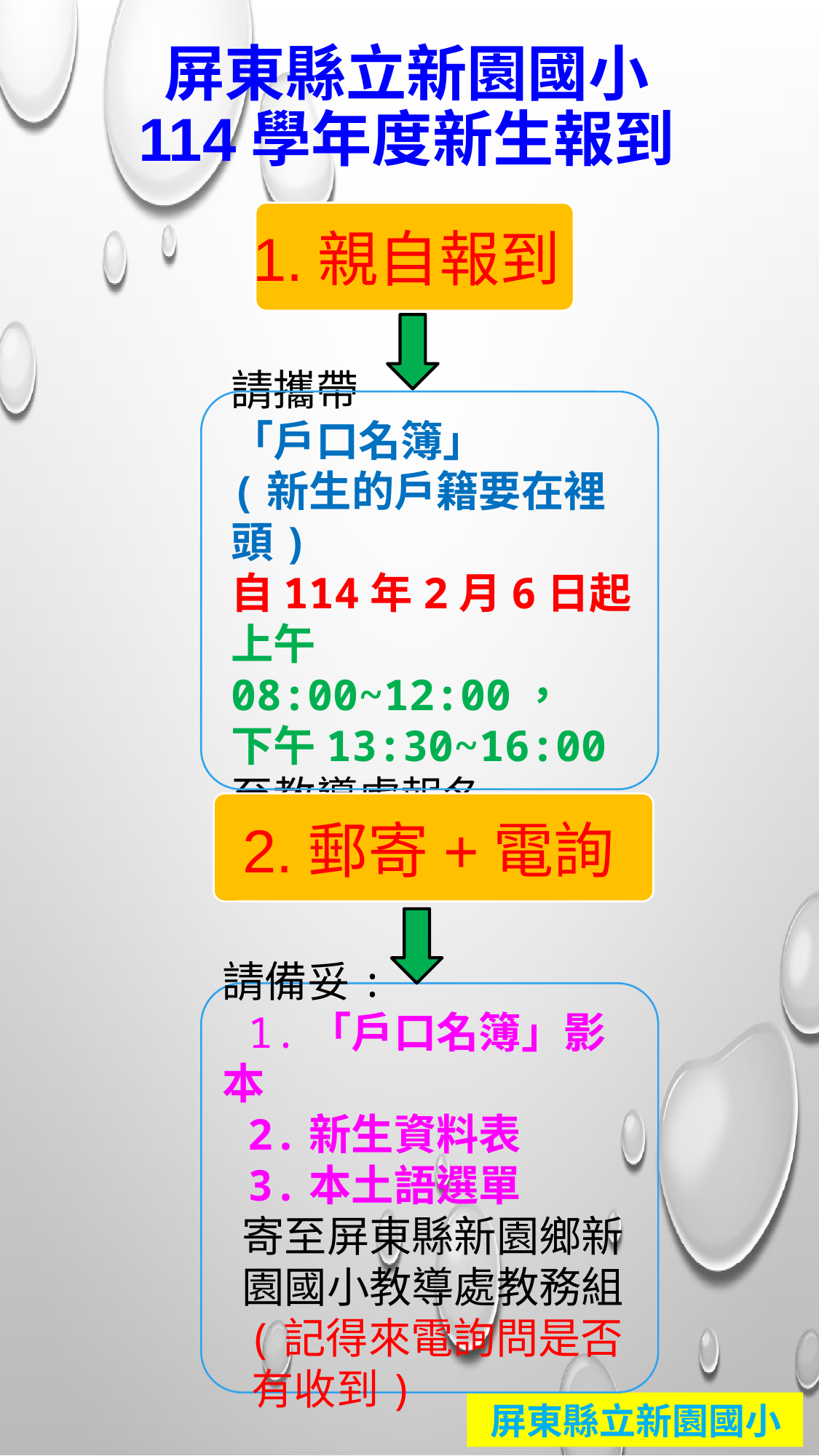

# 屏東縣立新園國小 114學年度新生報到

1.親自報到

1.親自報到

請攜帶
「戶口名簿」
(新生的戶籍要在裡頭)
自114年2月6日起
上午08:00~12:00，
下午13:30~16:00
至教導處報名

          2.郵寄+電詢

請備妥:
 1.「戶口名簿」影本
 2.新生資料表
 3.本土語選單
 寄至屏東縣新園鄉新
 園國小教導處教務組
 (記得來電詢問是否
  有收到)

 屏東縣立新園國小